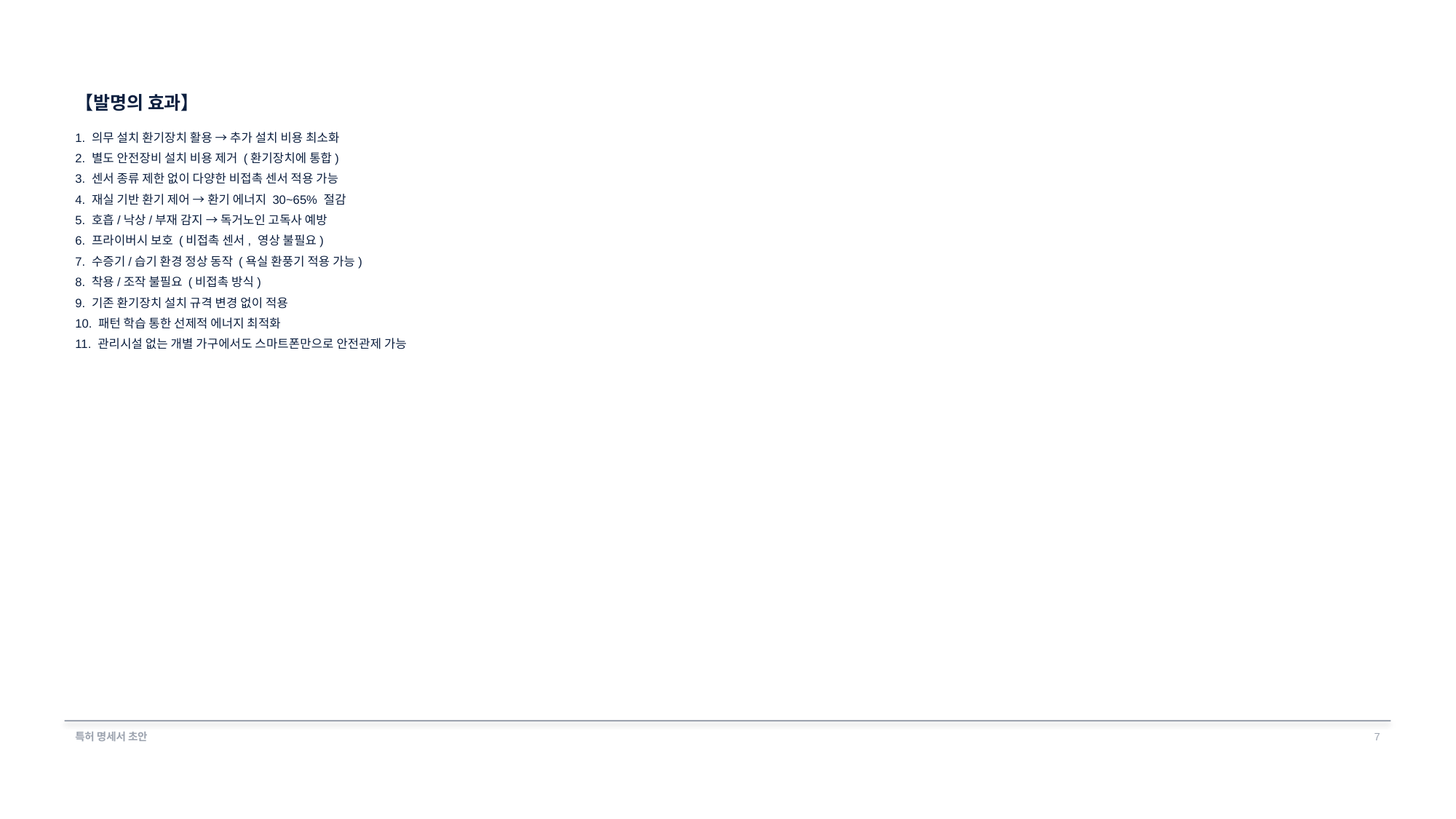

【발명의 효과】
1. 의무 설치 환기장치 활용 → 추가 설치 비용 최소화
2. 별도 안전장비 설치 비용 제거 (환기장치에 통합)
3. 센서 종류 제한 없이 다양한 비접촉 센서 적용 가능
4. 재실 기반 환기 제어 → 환기 에너지 30~65% 절감
5. 호흡/낙상/부재 감지 → 독거노인 고독사 예방
6. 프라이버시 보호 (비접촉 센서, 영상 불필요)
7. 수증기/습기 환경 정상 동작 (욕실 환풍기 적용 가능)
8. 착용/조작 불필요 (비접촉 방식)
9. 기존 환기장치 설치 규격 변경 없이 적용
10. 패턴 학습 통한 선제적 에너지 최적화
11. 관리시설 없는 개별 가구에서도 스마트폰만으로 안전관제 가능

특허 명세서 초안
7